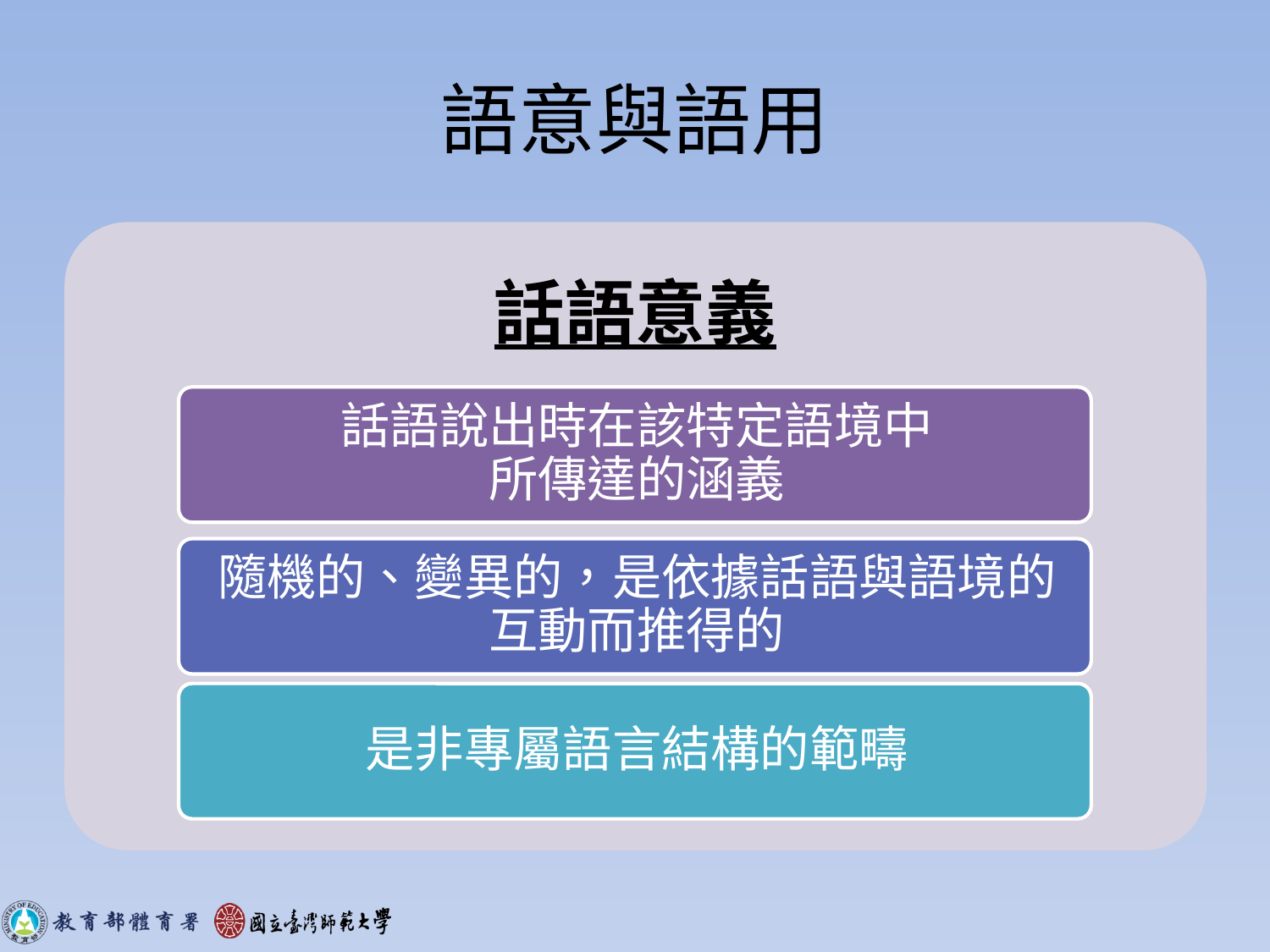

# 語意與語用
話語意義
話語說出時在該特定語境中
所傳達的涵義
隨機的、變異的，是依據話語與語境的互動而推得的
是非專屬語言結構的範疇